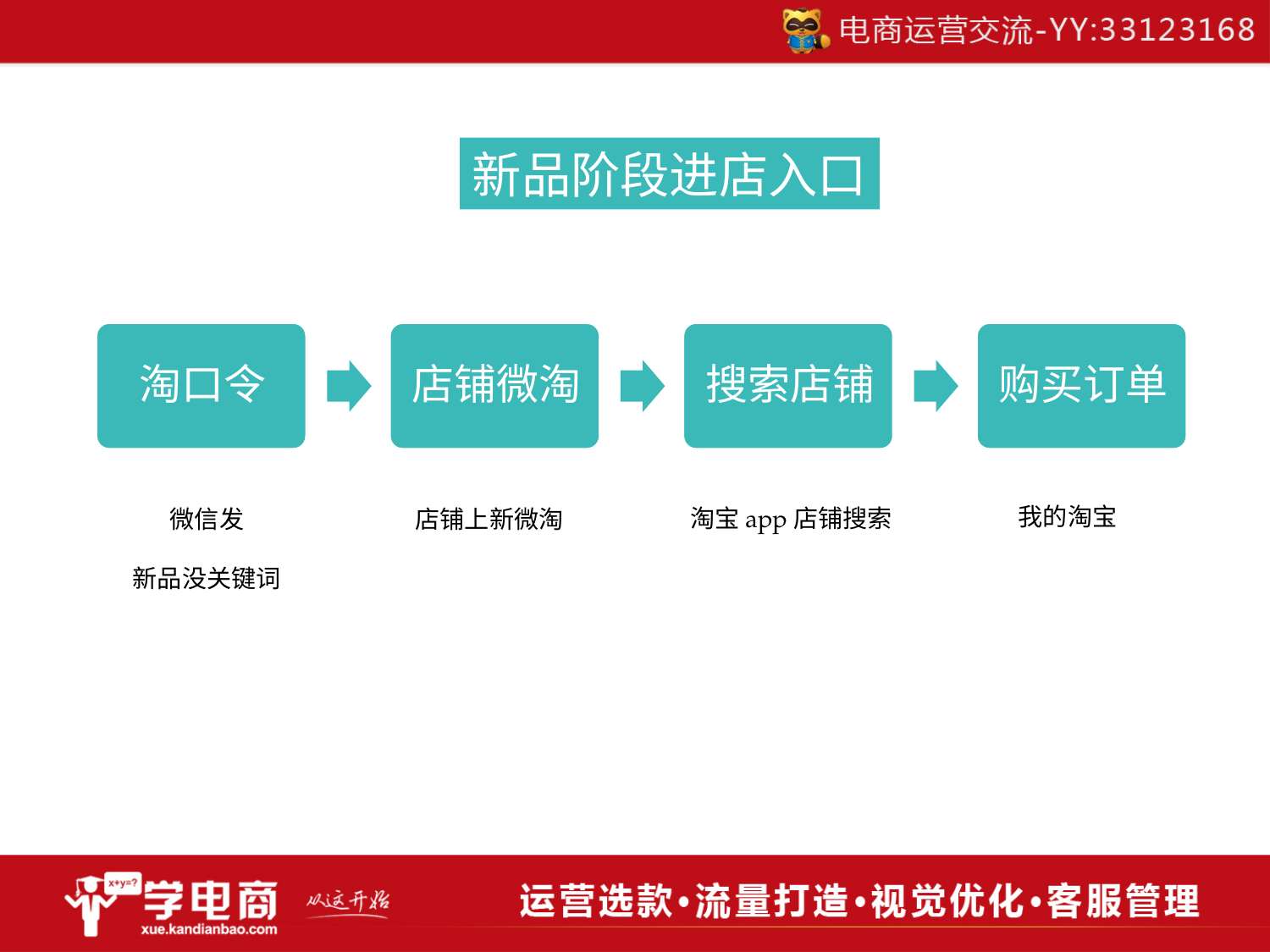

新品阶段进店入口
淘口令

店铺微淘

搜索店铺

购买订单
我的淘宝
淘宝app店铺搜索
微信发

新品没关键词
店铺上新微淘